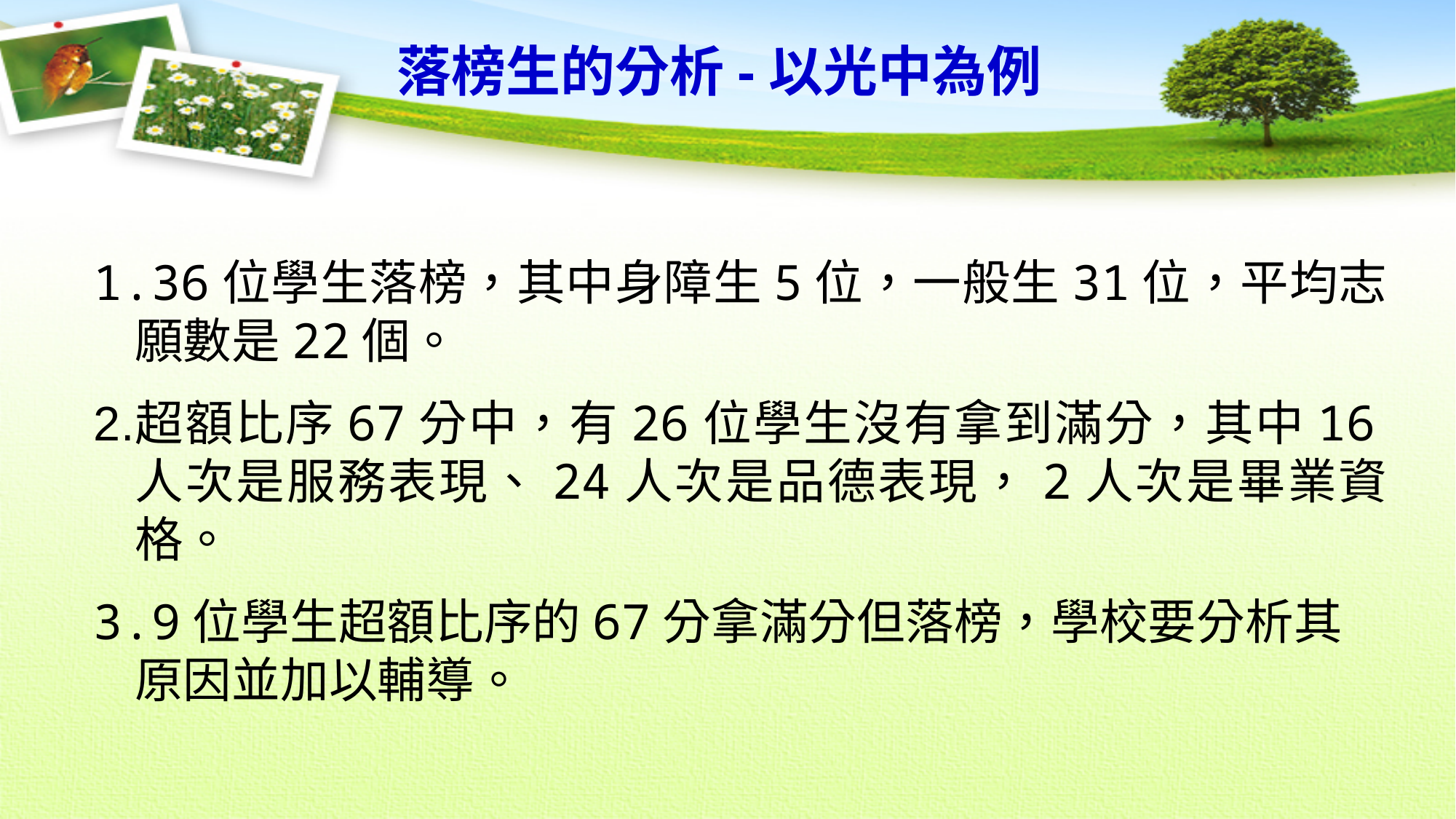

落榜生的分析-以光中為例
36位學生落榜，其中身障生5位，一般生31位，平均志願數是22個。
超額比序67分中，有26位學生沒有拿到滿分，其中16人次是服務表現、24人次是品德表現，2人次是畢業資格。
9位學生超額比序的67分拿滿分但落榜，學校要分析其原因並加以輔導。